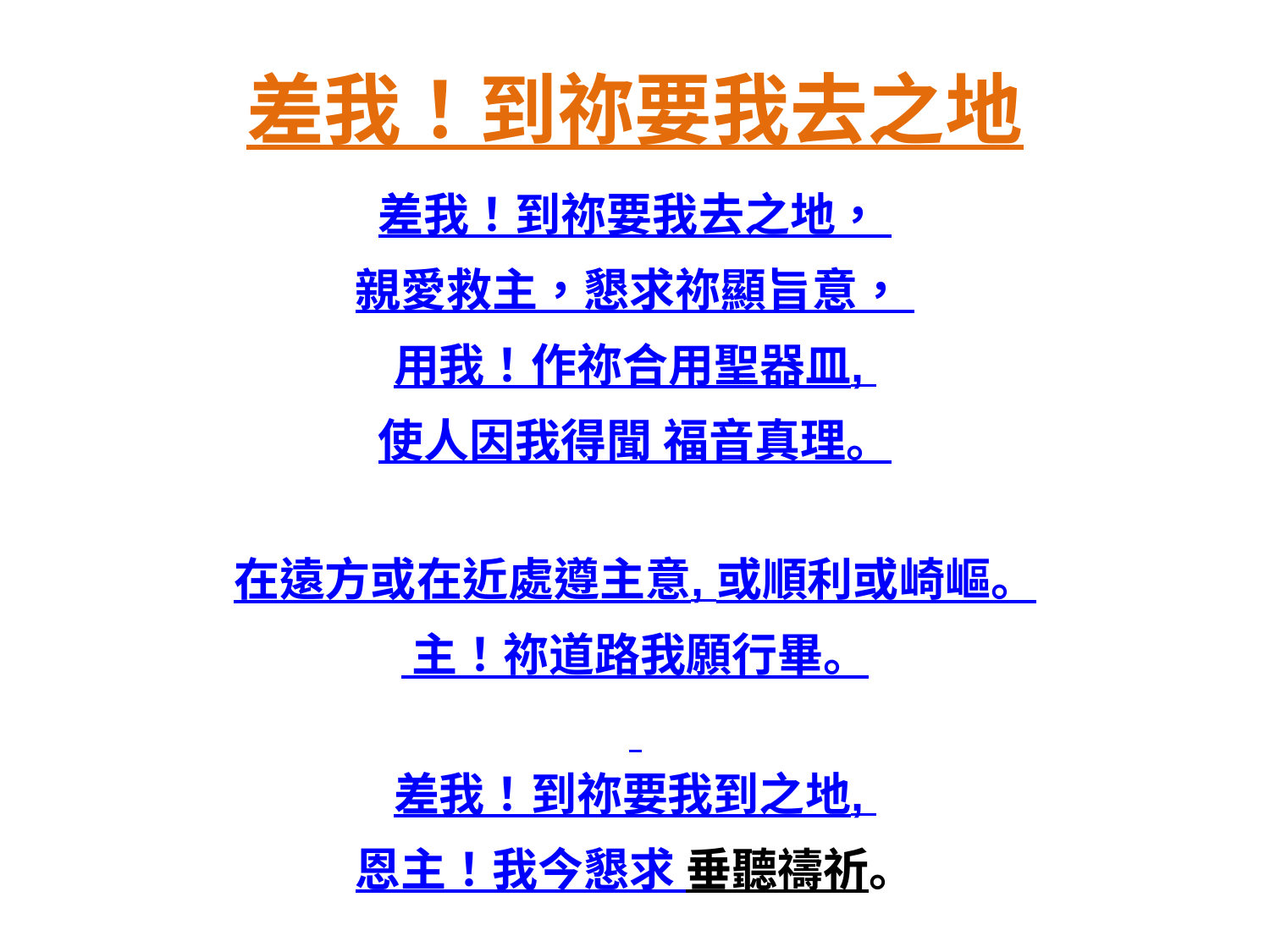

# 差我！到祢要我去之地
差我！到祢要我去之地，
親愛救主，懇求祢顯旨意，
用我！作祢合用聖器皿,
使人因我得聞 福音真理。

在遠方或在近處遵主意, 或順利或崎嶇。
 主！祢道路我願行畢。

差我！到祢要我到之地,
恩主！我今懇求 垂聽禱祈。